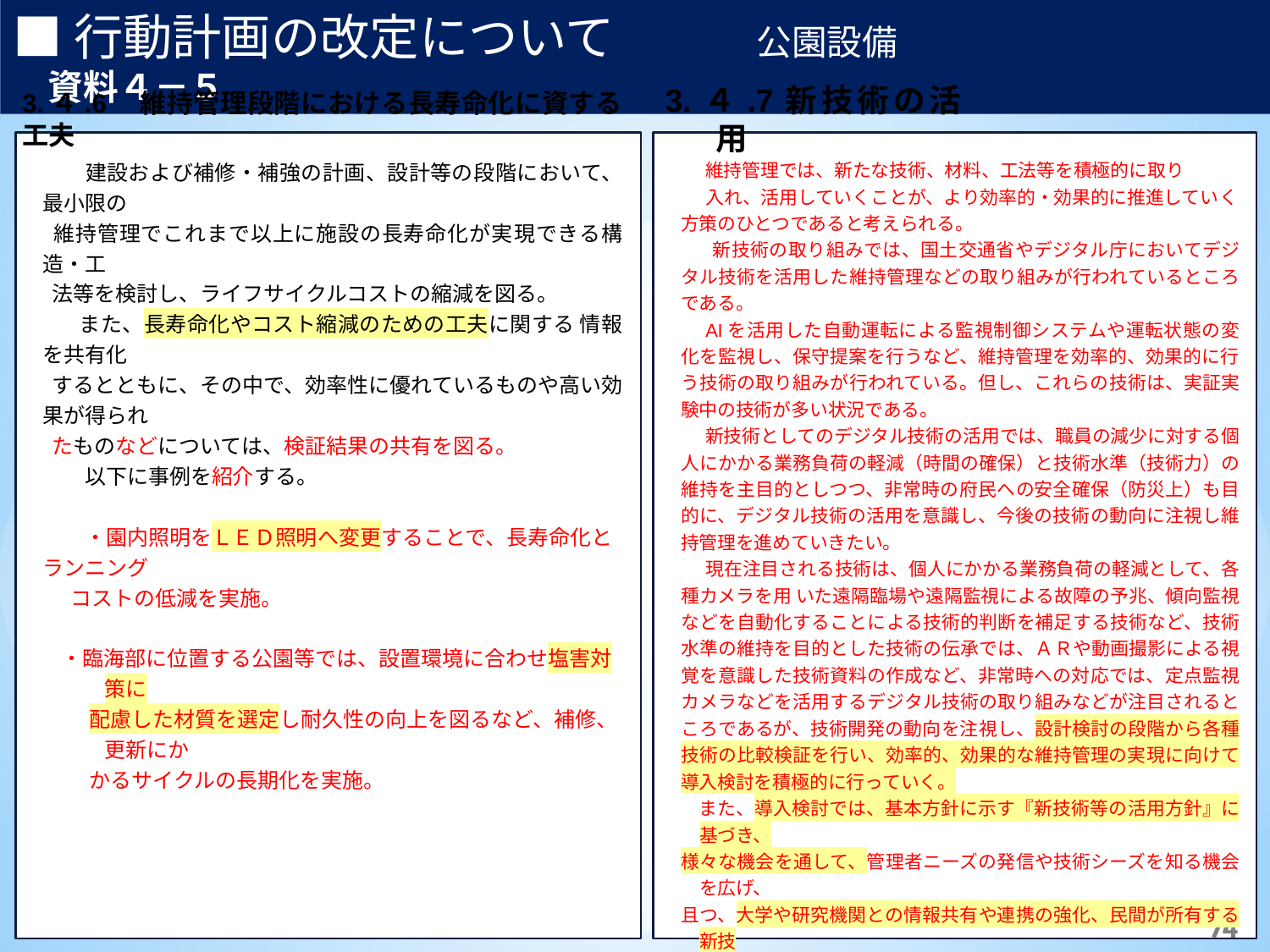

■行動計画の改定について　　　　公園設備　　　　　　　　　　　資料４－５
3.４.7新技術の活用
3.４.6　維持管理段階における長寿命化に資する工夫
(1)　基本的な考え方
【補足】	体制は主に行っている実施主体を記載しており、これによらない場合もある。
※1	日常点検の頻度は当該路線により異なり、交通量2万台/日以上の路線では週2回、それ以外では週1回の頻度で実施。
※2	臨時的に行う緊急点検等は必要に応じて随意実施。

　　建設および補修・補強の計画、設計等の段階において、最小限の
 維持管理でこれまで以上に施設の長寿命化が実現できる構造・工
 法等を検討し、ライフサイクルコストの縮減を図る。
 　 また、長寿命化やコスト縮減のための工夫に関する 情報を共有化
 するとともに、その中で、効率性に優れているものや高い効果が得られ
 たものなどについては、検証結果の共有を図る。
　　以下に事例を紹介する。

　　・園内照明をＬＥＤ照明へ変更することで、長寿命化とランニング
     コストの低減を実施。

   ・臨海部に位置する公園等では、設置環境に合わせ塩害対策に
　　 配慮した材質を選定し耐久性の向上を図るなど、補修、更新にか
　　 かるサイクルの長期化を実施。

維持管理では、新たな技術、材料、工法等を積極的に取り
入れ、活用していくことが、より効率的・効果的に推進していく方策のひとつであると考えられる。
　新技術の取り組みでは、国土交通省やデジタル庁においてデジタル技術を活用した維持管理などの取り組みが行われているところである。
AIを活用した自動運転による監視制御システムや運転状態の変化を監視し、保守提案を行うなど、維持管理を効率的、効果的に行う技術の取り組みが行われている。但し、これらの技術は、実証実験中の技術が多い状況である。
新技術としてのデジタル技術の活用では、職員の減少に対する個人にかかる業務負荷の軽減（時間の確保）と技術水準（技術力）の維持を主目的としつつ、非常時の府民への安全確保（防災上）も目的に、デジタル技術の活用を意識し、今後の技術の動向に注視し維持管理を進めていきたい。
現在注目される技術は、個人にかかる業務負荷の軽減として、各種カメラを用 いた遠隔臨場や遠隔監視による故障の予兆、傾向監視などを自動化することによる技術的判断を補足する技術など、技術水準の維持を目的とした技術の伝承では、ＡＲや動画撮影による視覚を意識した技術資料の作成など、非常時への対応では、定点監視カメラなどを活用するデジタル技術の取り組みなどが注目されるところであるが、技術開発の動向を注視し、設計検討の段階から各種技術の比較検証を行い、効率的、効果的な維持管理の実現に向けて導入検討を積極的に行っていく。
   また、導入検討では、基本方針に示す『新技術等の活用方針』に基づき、
様々な機会を通して、管理者ニーズの発信や技術シーズを知る機会を広げ、
且つ、大学や研究機関との情報共有や連携の強化、民間が所有する新技
術や新材料等を試行・検証できるようフィールドの提供を推進し、より活発な技術開発を促進する取り組みを活用しならが新技術の導入検討を図ります。

74